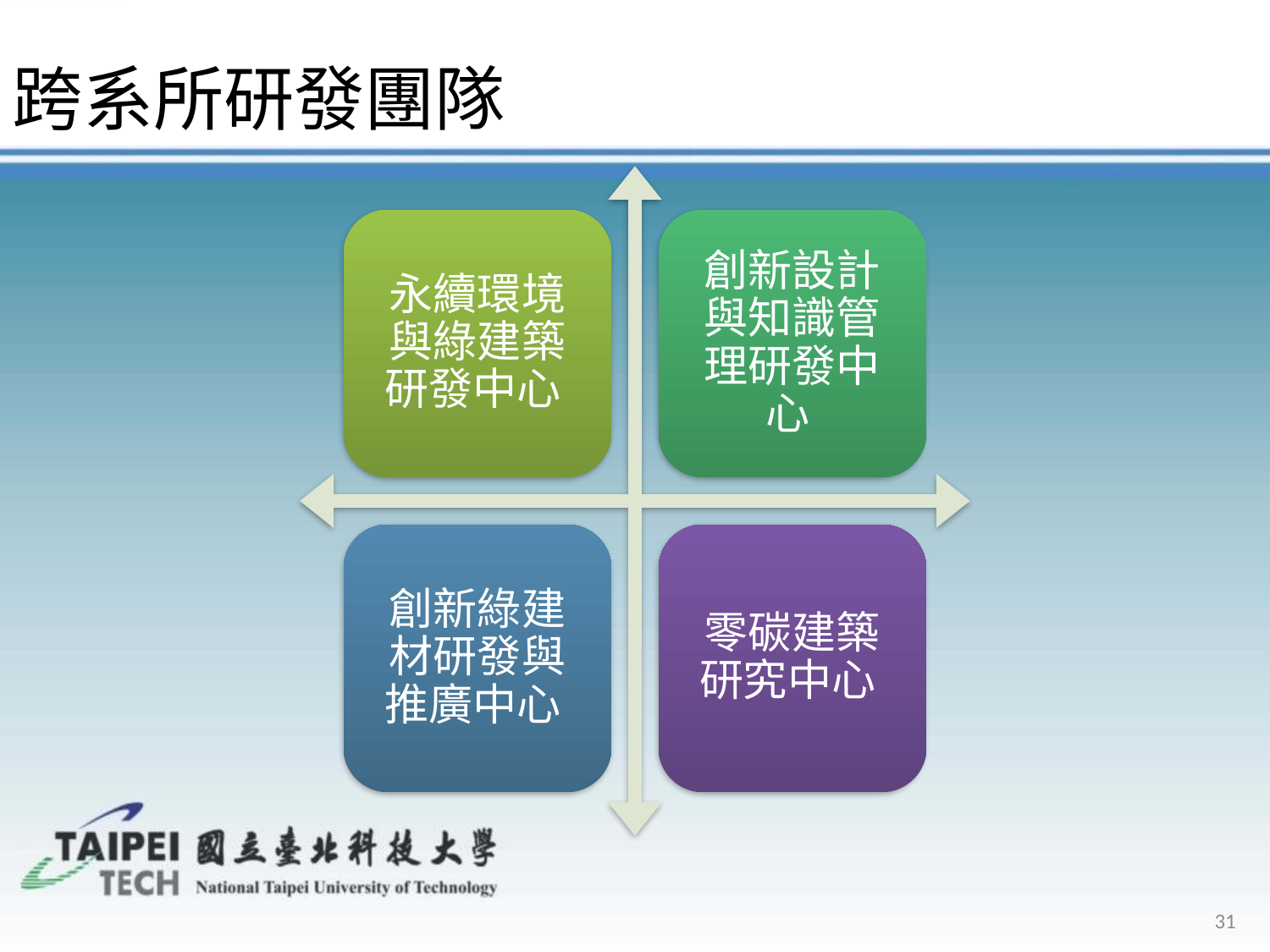

跨系所研發團隊
永續環境與綠建築研發中心
創新設計與知識管理研發中心
創新綠建材研發與推廣中心
零碳建築研究中心
31